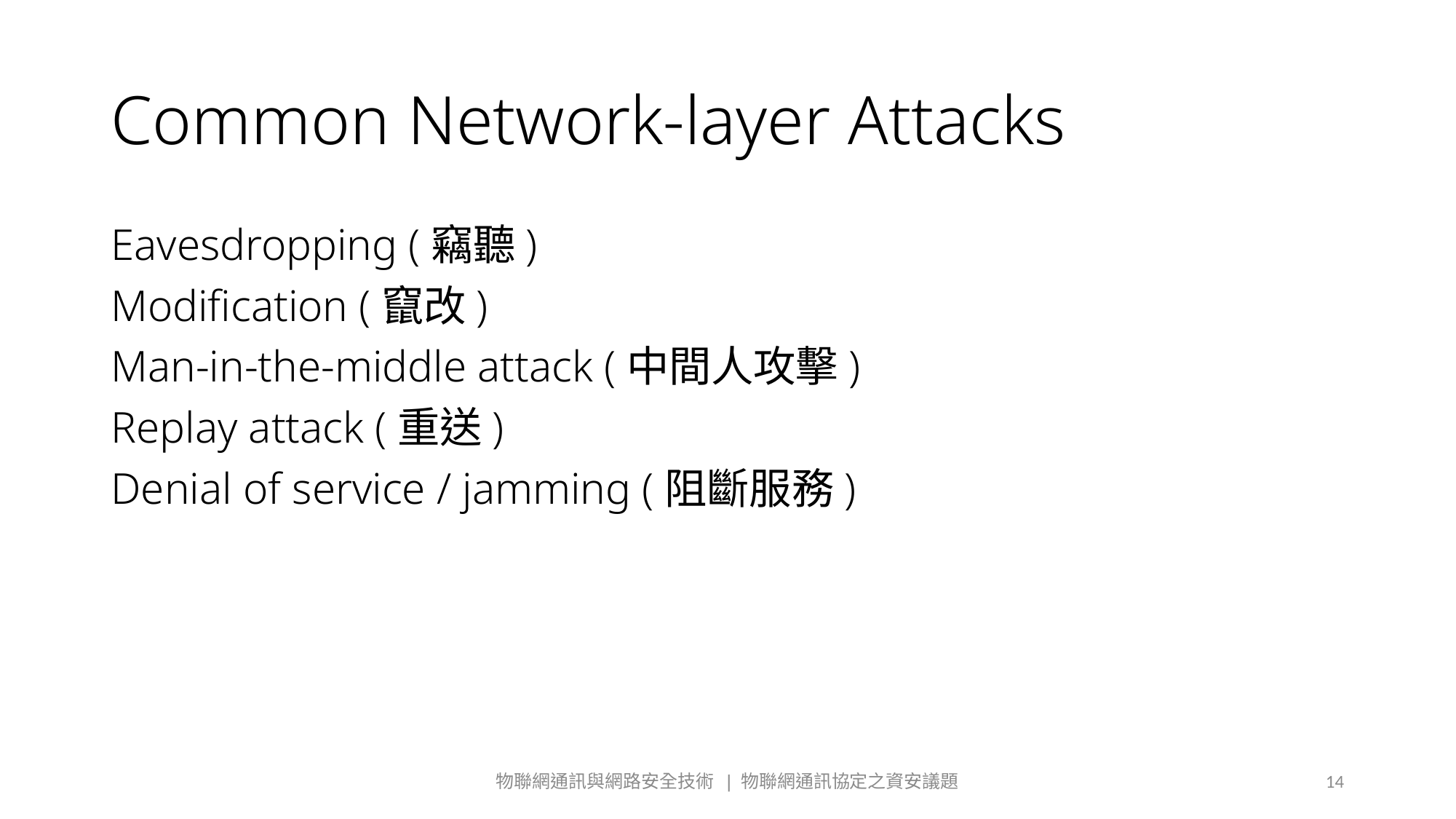

# Common Network-layer Attacks
Eavesdropping (竊聽)
Modification (竄改)
Man-in-the-middle attack (中間人攻擊)
Replay attack (重送)
Denial of service / jamming (阻斷服務)
物聯網通訊與網路安全技術  | 物聯網通訊協定之資安議題
14